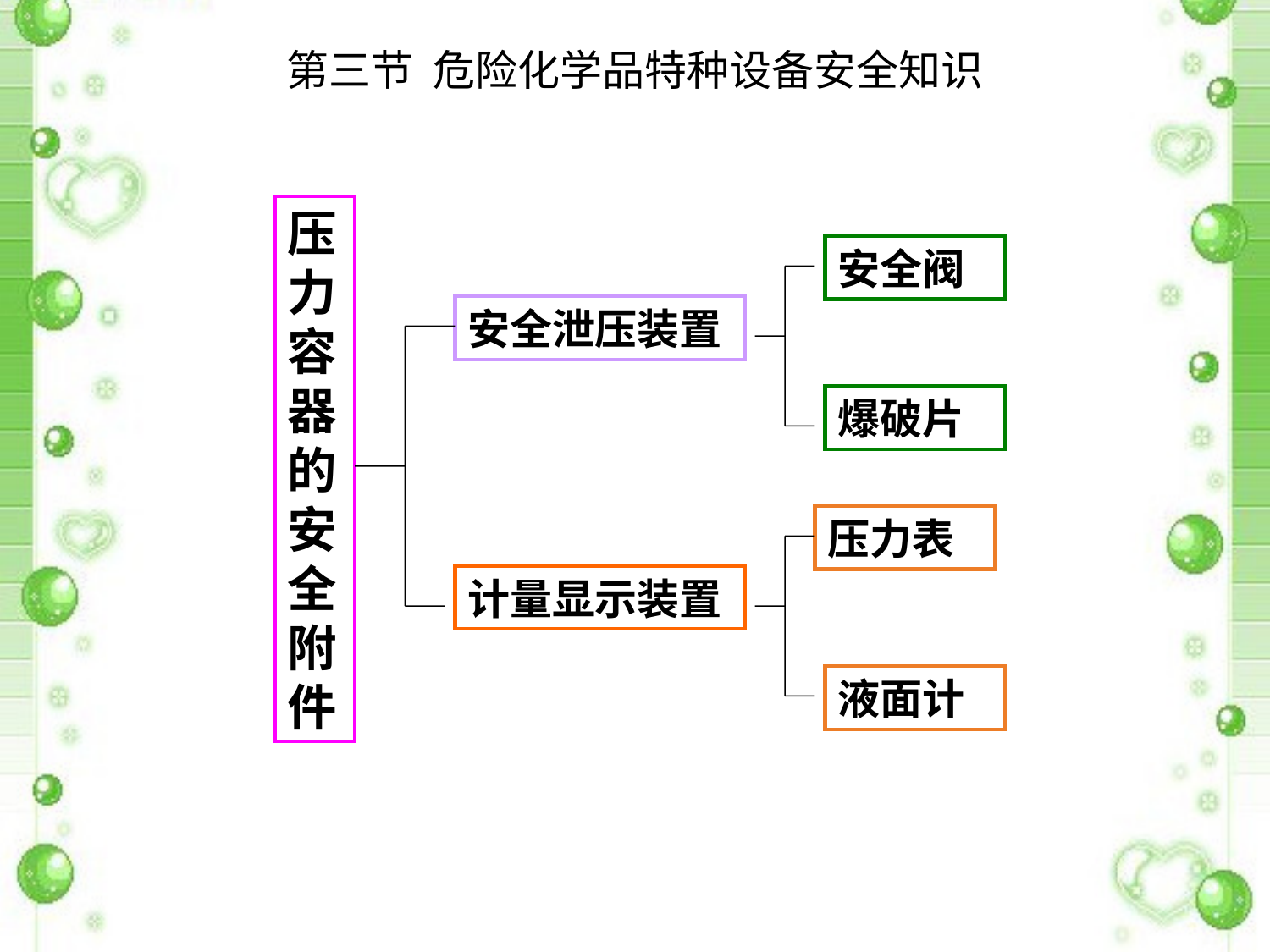

# 第三节  危险化学品特种设备安全知识
压力容器的安全附件
安全阀

安全泄压装置

爆破片
压力表

计量显示装置
液面计